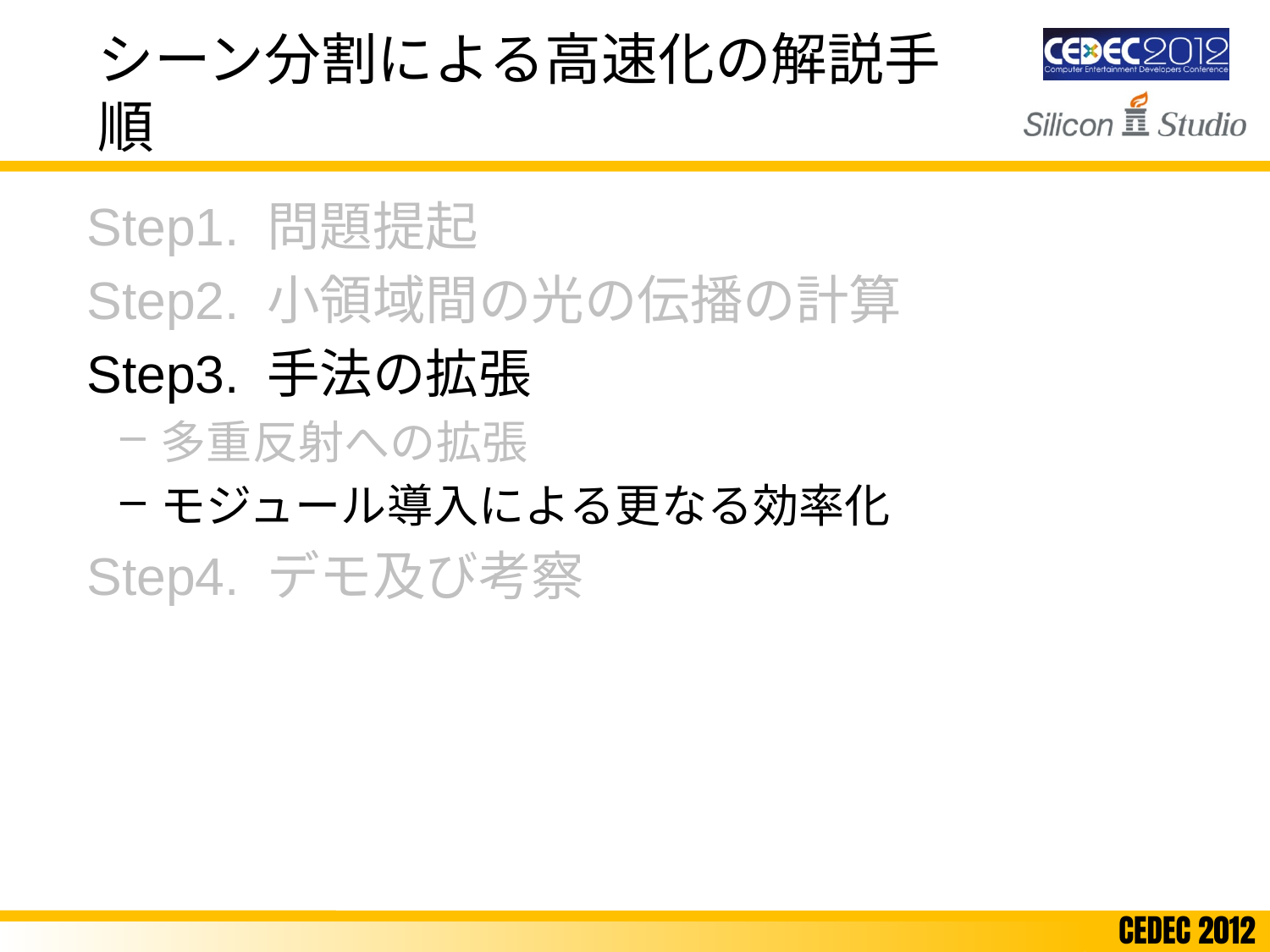

# シーン分割による高速化の解説手順
  Step1. 問題提起
  Step2. 小領域間の光の伝播の計算
  Step3. 手法の拡張
多重反射への拡張
モジュール導入による更なる効率化
  Step4. デモ及び考察